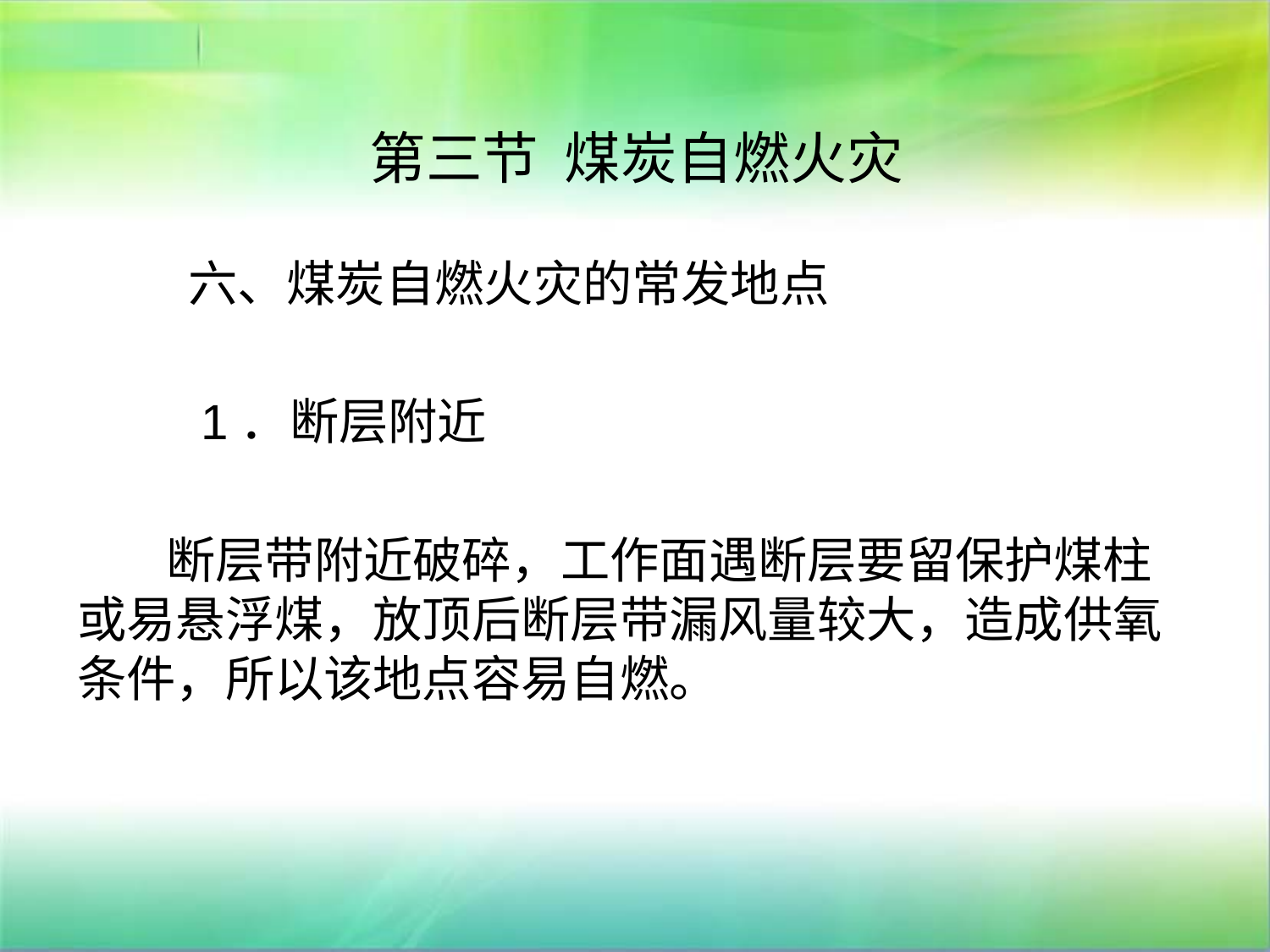

# 第三节  煤炭自燃火灾
         六、煤炭自燃火灾的常发地点

         1．断层附近

       断层带附近破碎，工作面遇断层要留保护煤柱或易悬浮煤，放顶后断层带漏风量较大，造成供氧条件，所以该地点容易自燃。